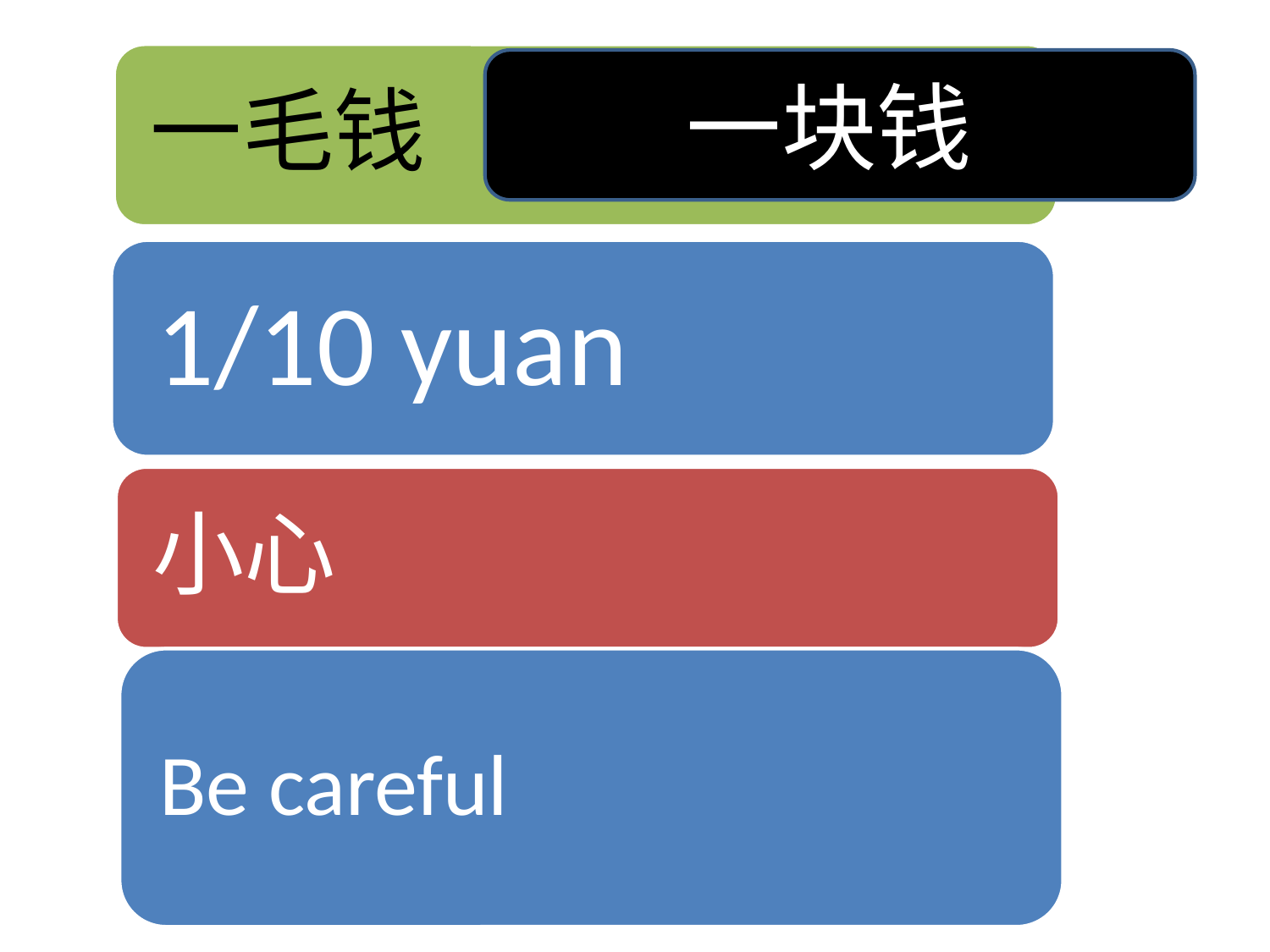

一毛钱
一块钱

1/10 yuan

小心

Be careful